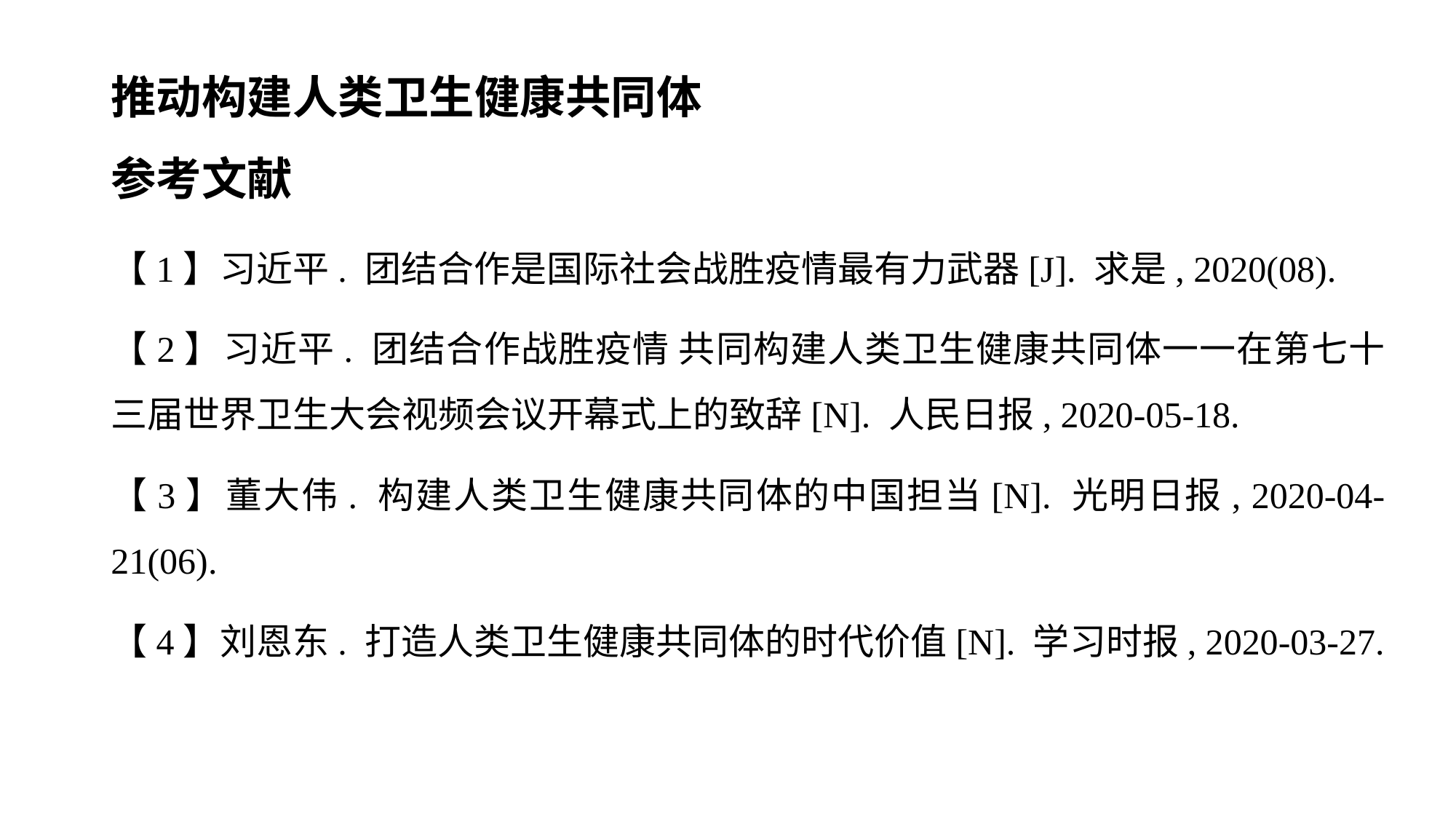

# 推动构建人类卫生健康共同体 参考文献
【1】	习近平. 团结合作是国际社会战胜疫情最有力武器[J]. 求是, 2020(08).
【2】	习近平. 团结合作战胜疫情 共同构建人类卫生健康共同体一一在第七十三届世界卫生大会视频会议开幕式上的致辞[N]. 人民日报, 2020-05-18.
【3】	董大伟. 构建人类卫生健康共同体的中国担当[N]. 光明日报, 2020-04-21(06).
【4】	刘恩东. 打造人类卫生健康共同体的时代价值[N]. 学习时报, 2020-03-27.